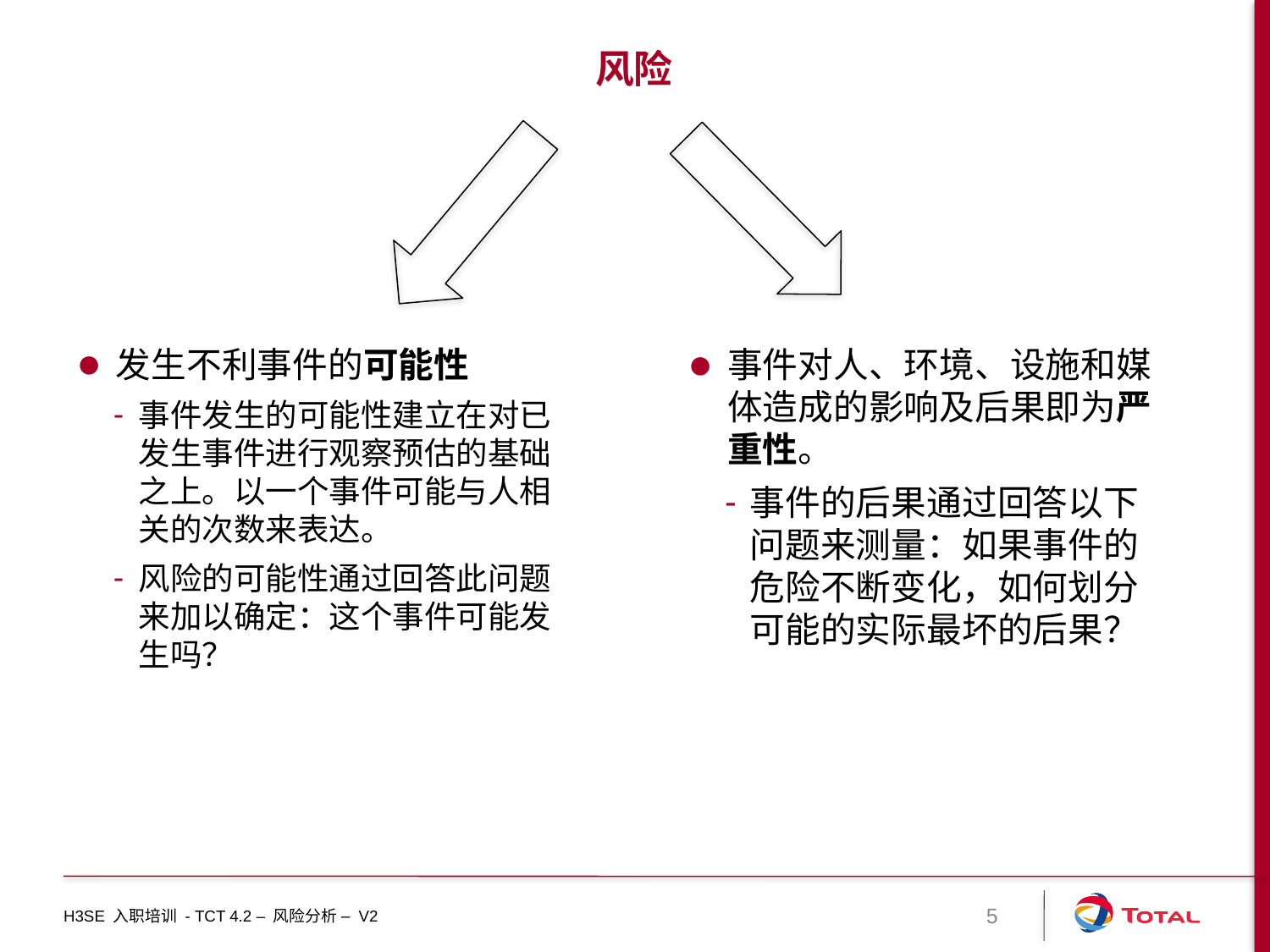

# 风险

发生不利事件的可能性
事件发生的可能性建立在对已发生事件进行观察预估的基础之上。以一个事件可能与人相关的次数来表达。
风险的可能性通过回答此问题来加以确定：这个事件可能发生吗？

事件对人、环境、设施和媒体造成的影响及后果即为严重性。
事件的后果通过回答以下问题来测量：如果事件的危险不断变化，如何划分可能的实际最坏的后果？
H3SE 入职培训 - TCT 4.2 – 风险分析 – V2
5